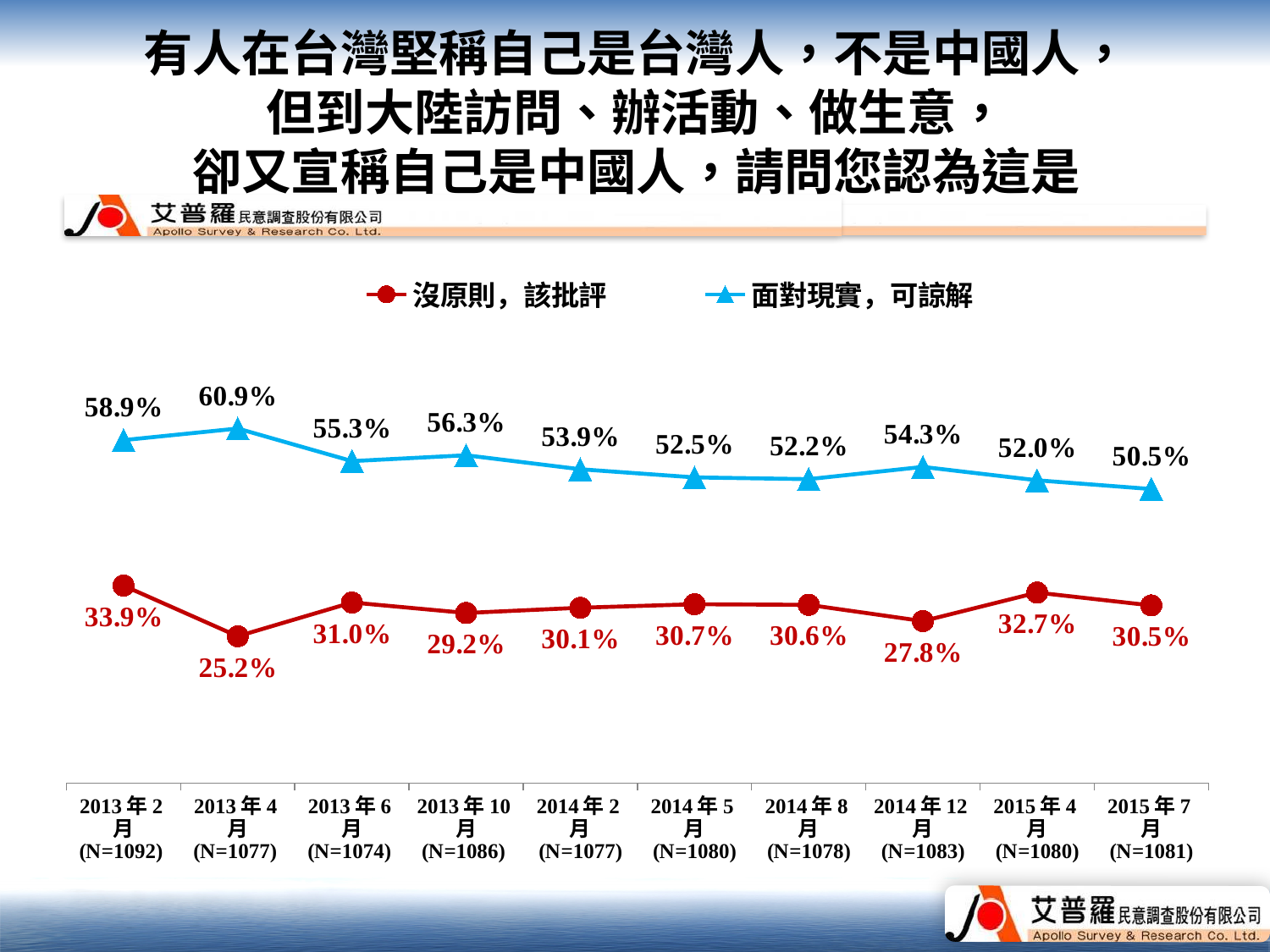

有人在台灣堅稱自己是台灣人，不是中國人，
但到大陸訪問、辦活動、做生意，
卻又宣稱自己是中國人，請問您認為這是

### Chart

| Category | 沒原則，該批評 | 面對現實，可諒解 |
|---|---|---|
| 2013年2月
(N=1092)  | 0.3390000000000001 | 0.589 |
| 2013年4月
(N=1077)  | 0.252 | 0.6090000000000001 |
| 2013年6月
(N=1074)  | 0.31000000000000005 | 0.553 |
| 2013年10月
(N=1086)  | 0.29200000000000004 | 0.563 |
| 2014年2月
(N=1077) | 0.3010000000000001 | 0.539 |
| 2014年5月
(N=1080) | 0.30700000000000005 | 0.525 |
| 2014年8月
(N=1078) | 0.3060000000000001 | 0.522 |
| 2014年12月
(N=1083) | 0.278 | 0.543 |
| 2015年4月
(N=1080) | 0.32700000000000007 | 0.52 |
| 2015年7月
(N=1081) | 0.3050000000000001 | 0.505 |